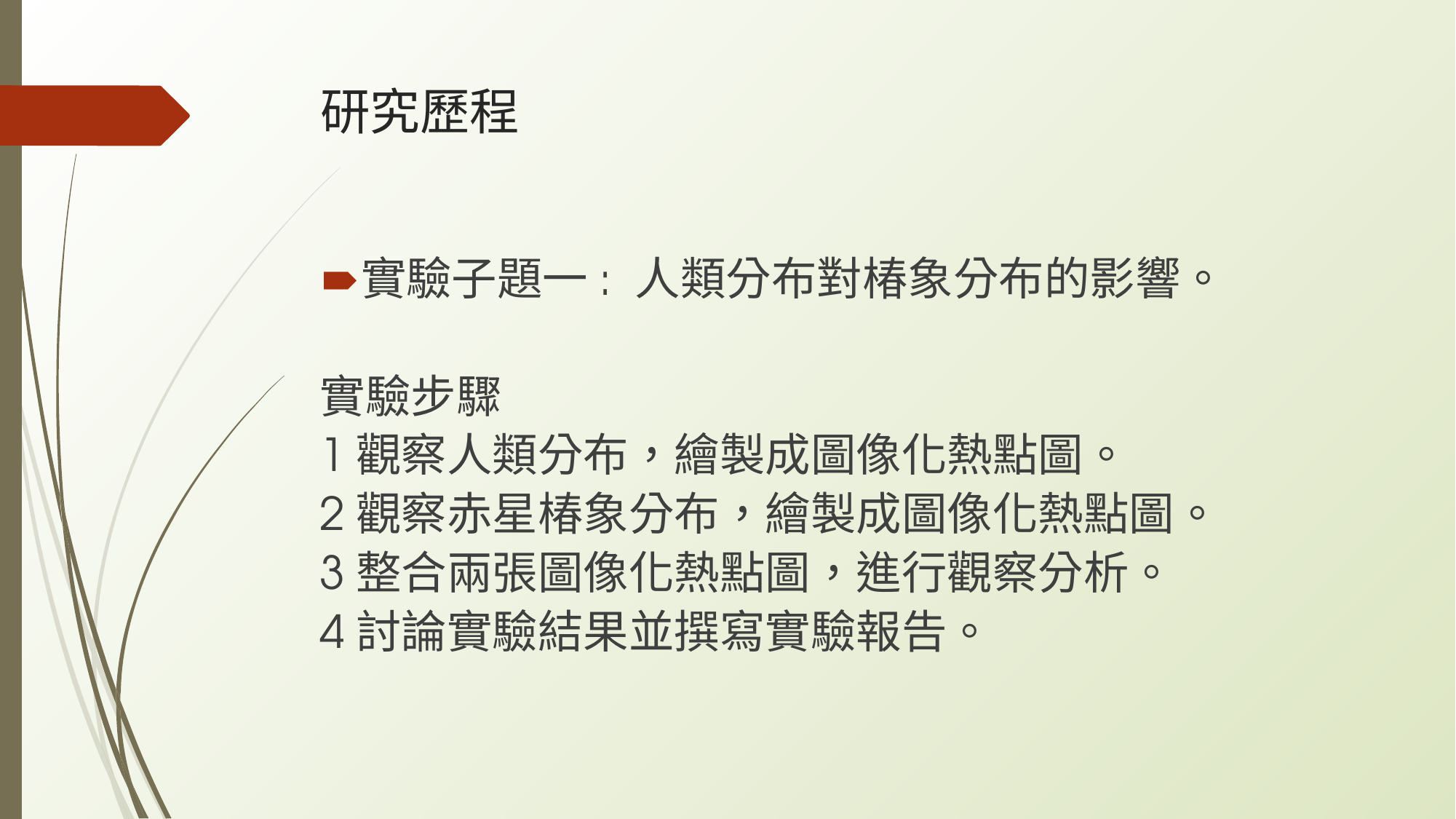

# 研究歷程
實驗子題一: 人類分布對椿象分布的影響。

實驗步驟
1觀察人類分布，繪製成圖像化熱點圖。
2觀察赤星椿象分布，繪製成圖像化熱點圖。
3整合兩張圖像化熱點圖，進行觀察分析。
4討論實驗結果並撰寫實驗報告。